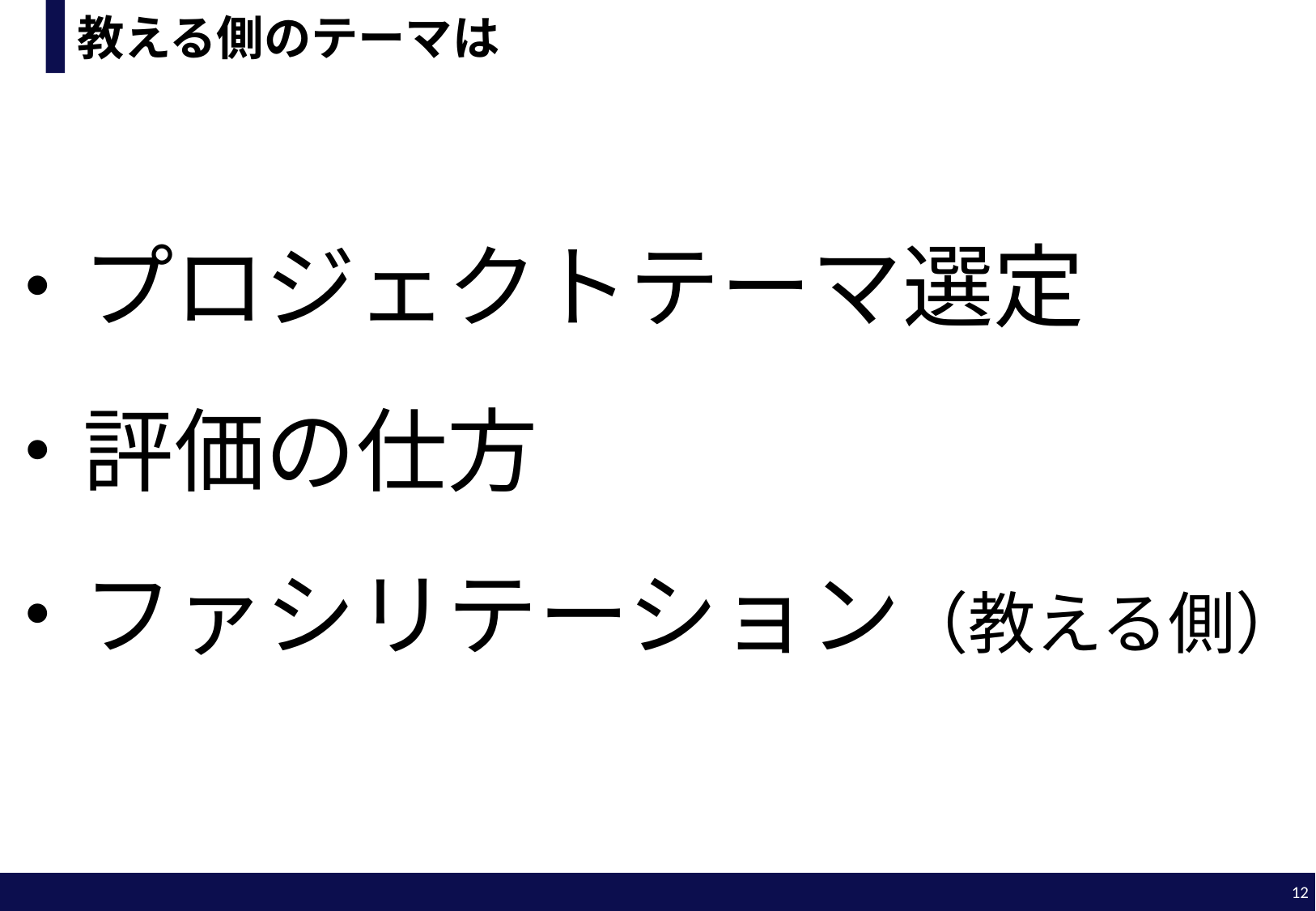

# 教える側のテーマは
・プロジェクトテーマ選定
・評価の仕方
・ファシリテーション（教える側）